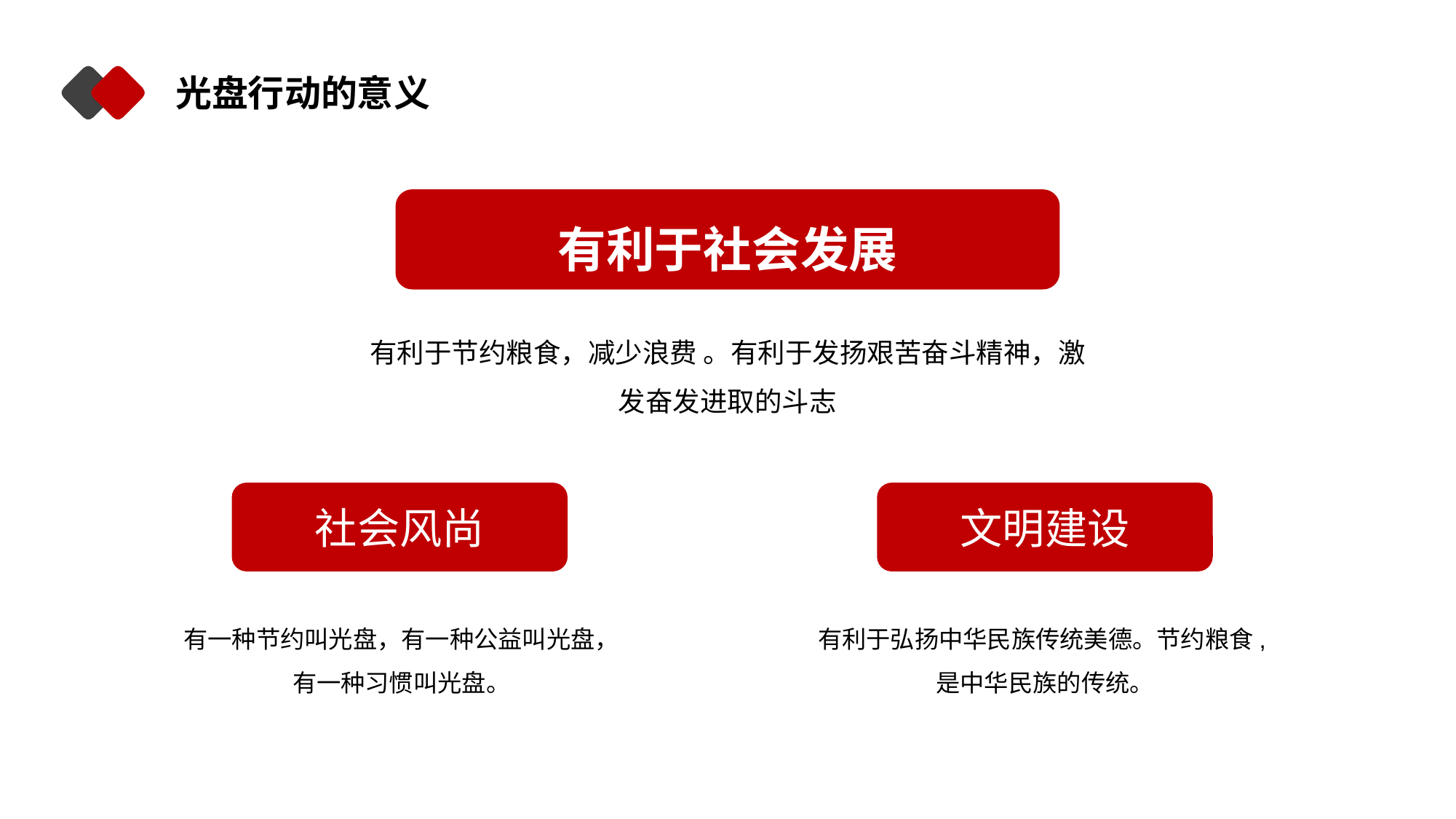

光盘行动的意义

有利于社会发展
有利于节约粮食，减少浪费 。有利于发扬艰苦奋斗精神，激发奋发进取的斗志
社会风尚
文明建设
有一种节约叫光盘，有一种公益叫光盘，有一种习惯叫光盘。
有利于弘扬中华民族传统美德。节约粮食,是中华民族的传统。